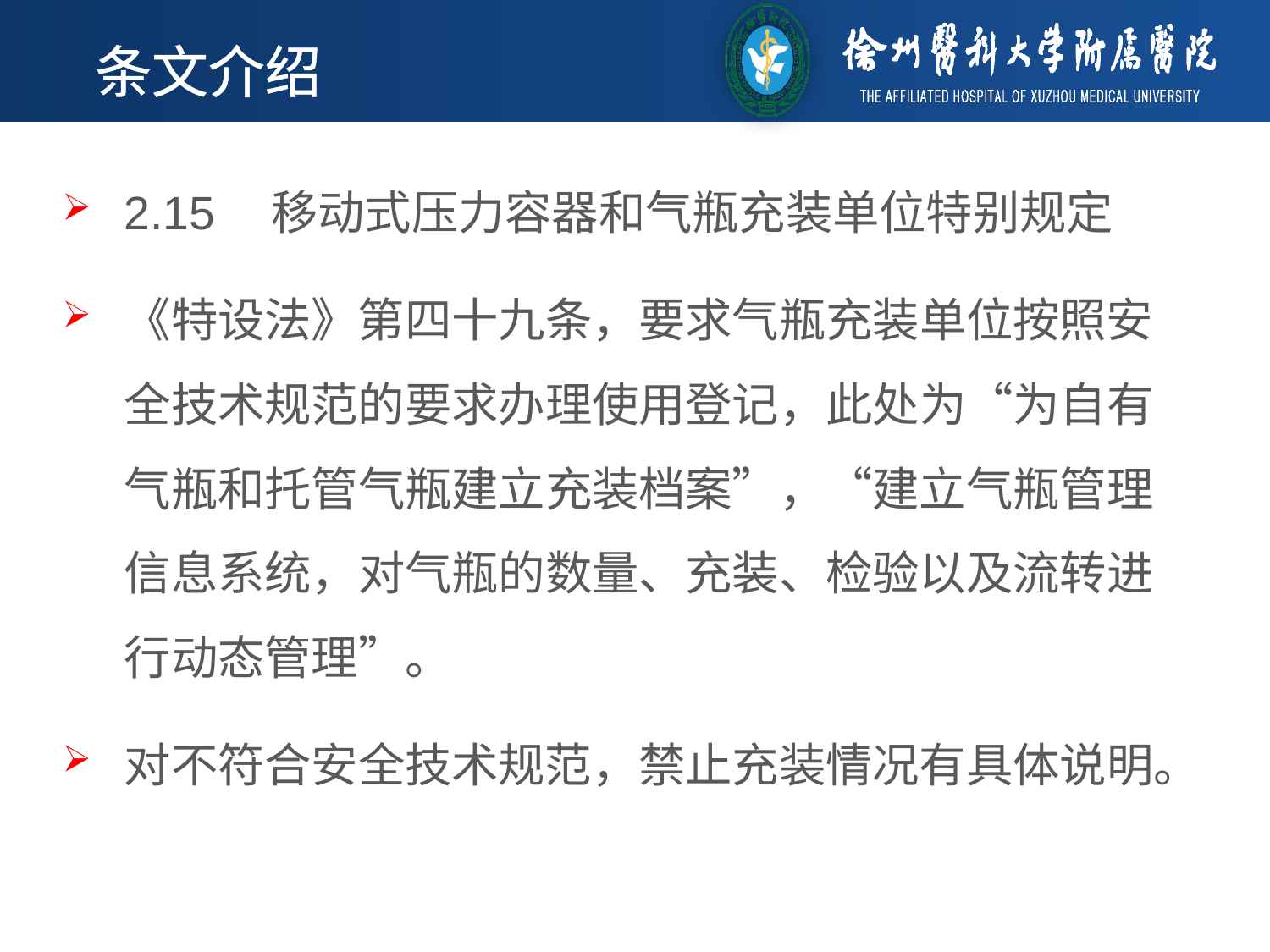

条文介绍

2.15　移动式压力容器和气瓶充装单位特别规定
《特设法》第四十九条，要求气瓶充装单位按照安全技术规范的要求办理使用登记，此处为“为自有气瓶和托管气瓶建立充装档案”，“建立气瓶管理信息系统，对气瓶的数量、充装、检验以及流转进行动态管理”。
对不符合安全技术规范，禁止充装情况有具体说明。